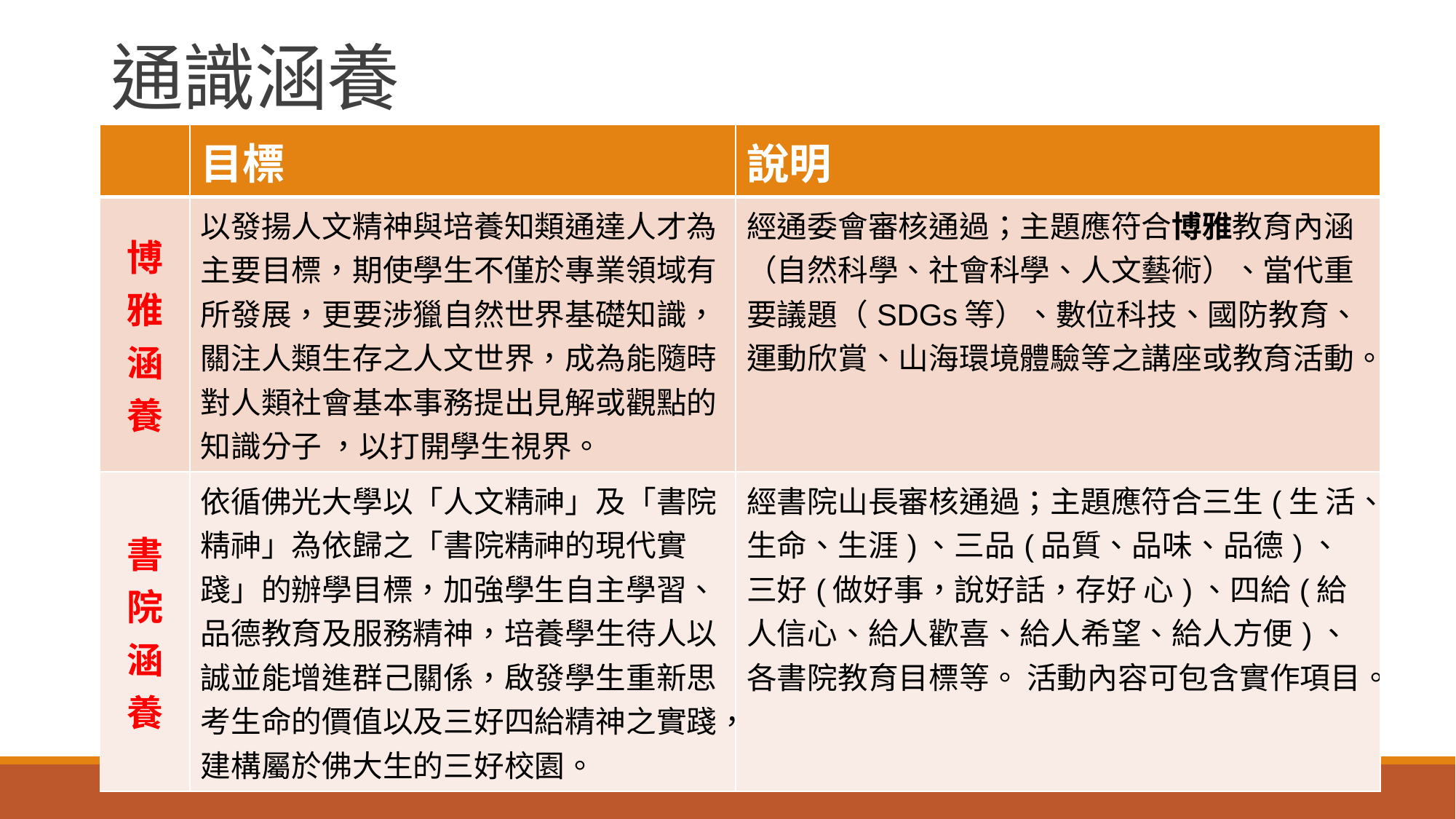

# 通識涵養
|  | 目標 | 說明 |
| --- | --- | --- |
| 博雅涵養 | 以發揚人文精神與培養知類通達人才為主要目標，期使學生不僅於專業領域有所發展，更要涉獵自然世界基礎知識，關注人類生存之人文世界，成為能隨時對人類社會基本事務提出見解或觀點的知識分子 ，以打開學生視界。 | 經通委會審核通過；主題應符合博雅教育內涵（自然科學、社會科學、人文藝術）、當代重要議題（SDGs等）、數位科技、國防教育、運動欣賞、山海環境體驗等之講座或教育活動。 |
| 書院涵養 | 依循佛光大學以「人文精神」及「書院精神」為依歸之「書院精神的現代實踐」的辦學目標，加強學生自主學習、品德教育及服務精神，培養學生待人以誠並能增進群己關係，啟發學生重新思考生命的價值以及三好四給精神之實踐，建構屬於佛大生的三好校園。 | 經書院山長審核通過；主題應符合三生(生 活、生命、生涯)、三品(品質、品味、品德)、三好(做好事，說好話，存好 心)、四給(給人信心、給人歡喜、給人希望、給人方便)、各書院教育目標等。 活動內容可包含實作項目。 |
凡分享會、說明會、研習會、研討會、工作坊、成果發表（展）、無演講（表演）者或引言人等活動，非屬通識涵養範疇，無法申請通識講座認證。